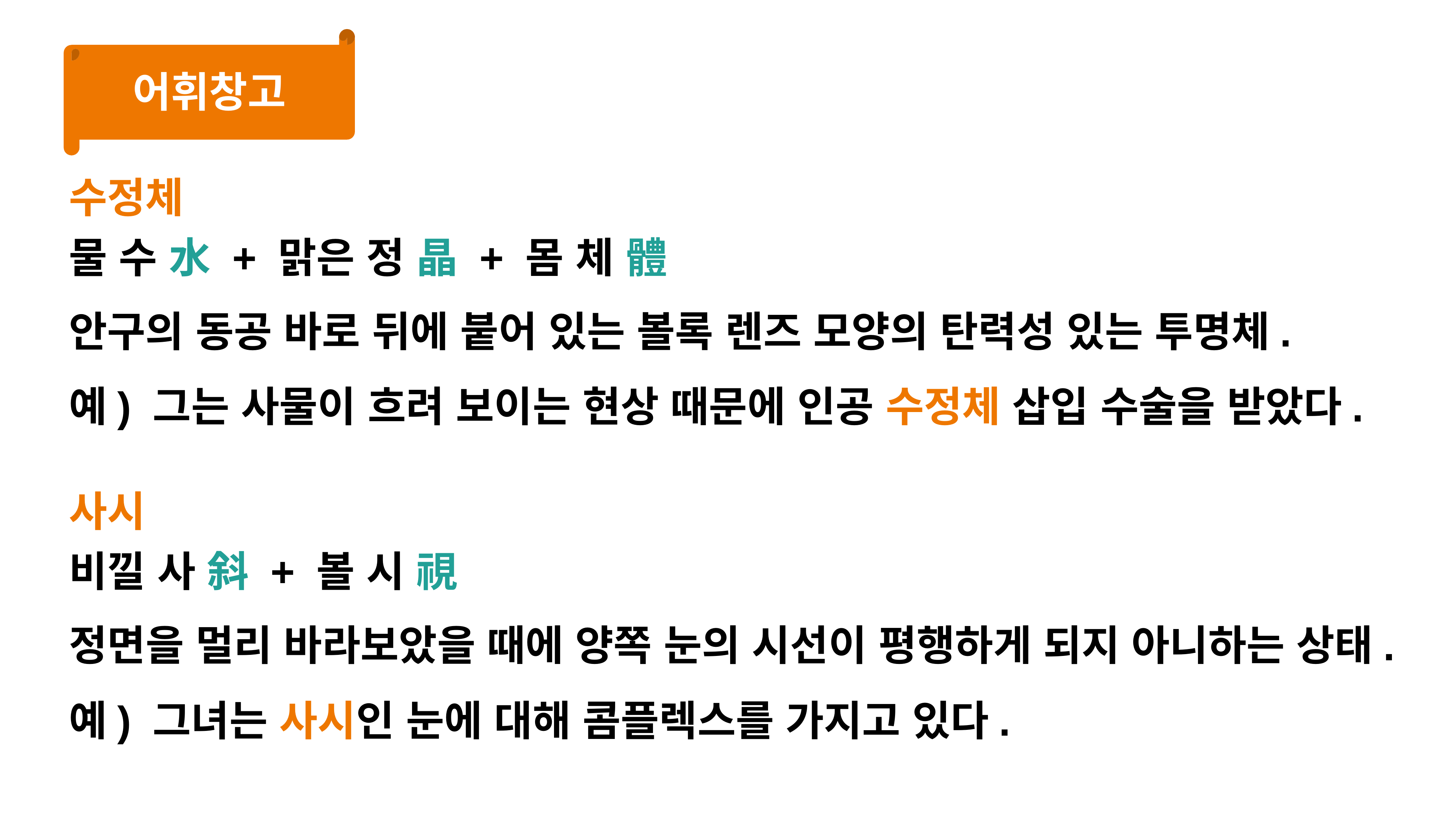

어휘창고
수정체
물 수 水 + 맑은 정 晶 + 몸 체 體
안구의 동공 바로 뒤에 붙어 있는 볼록 렌즈 모양의 탄력성 있는 투명체.
예) 그는 사물이 흐려 보이는 현상 때문에 인공 수정체 삽입 수술을 받았다.
사시
비낄 사 斜 + 볼 시 視
정면을 멀리 바라보았을 때에 양쪽 눈의 시선이 평행하게 되지 아니하는 상태.
예) 그녀는 사시인 눈에 대해 콤플렉스를 가지고 있다.